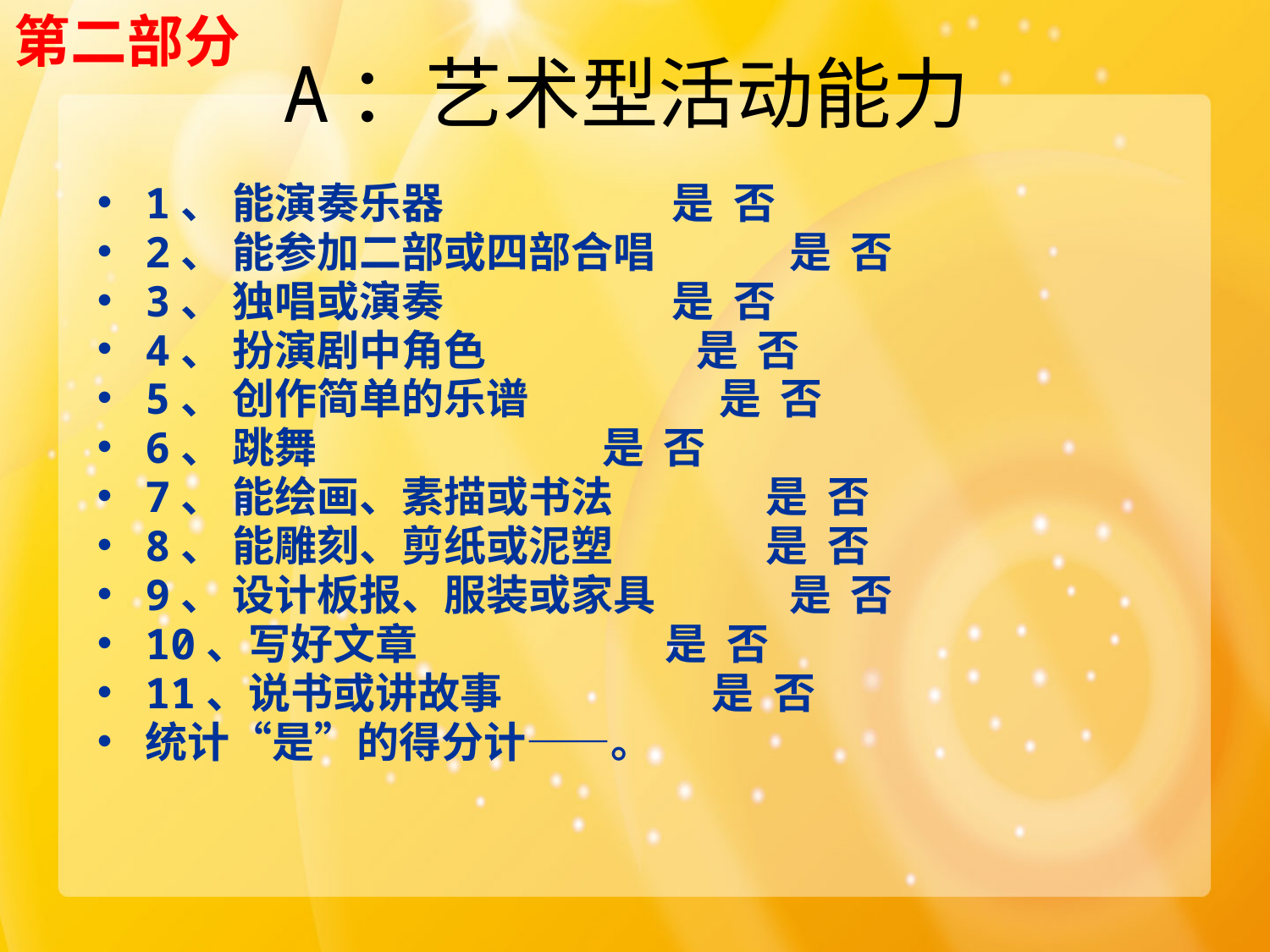

第二部分
# A：艺术型活动能力
1、 能演奏乐器                        是  否
2、 能参加二部或四部合唱              是  否
3、 独唱或演奏                        是  否
4、 扮演剧中角色                      是  否
5、 创作简单的乐谱                    是  否
6、 跳舞                              是  否
7、 能绘画、素描或书法                是  否
8、 能雕刻、剪纸或泥塑                是  否
9、 设计板报、服装或家具              是  否
10、写好文章                          是  否
11、说书或讲故事                      是  否
统计“是”的得分计——。